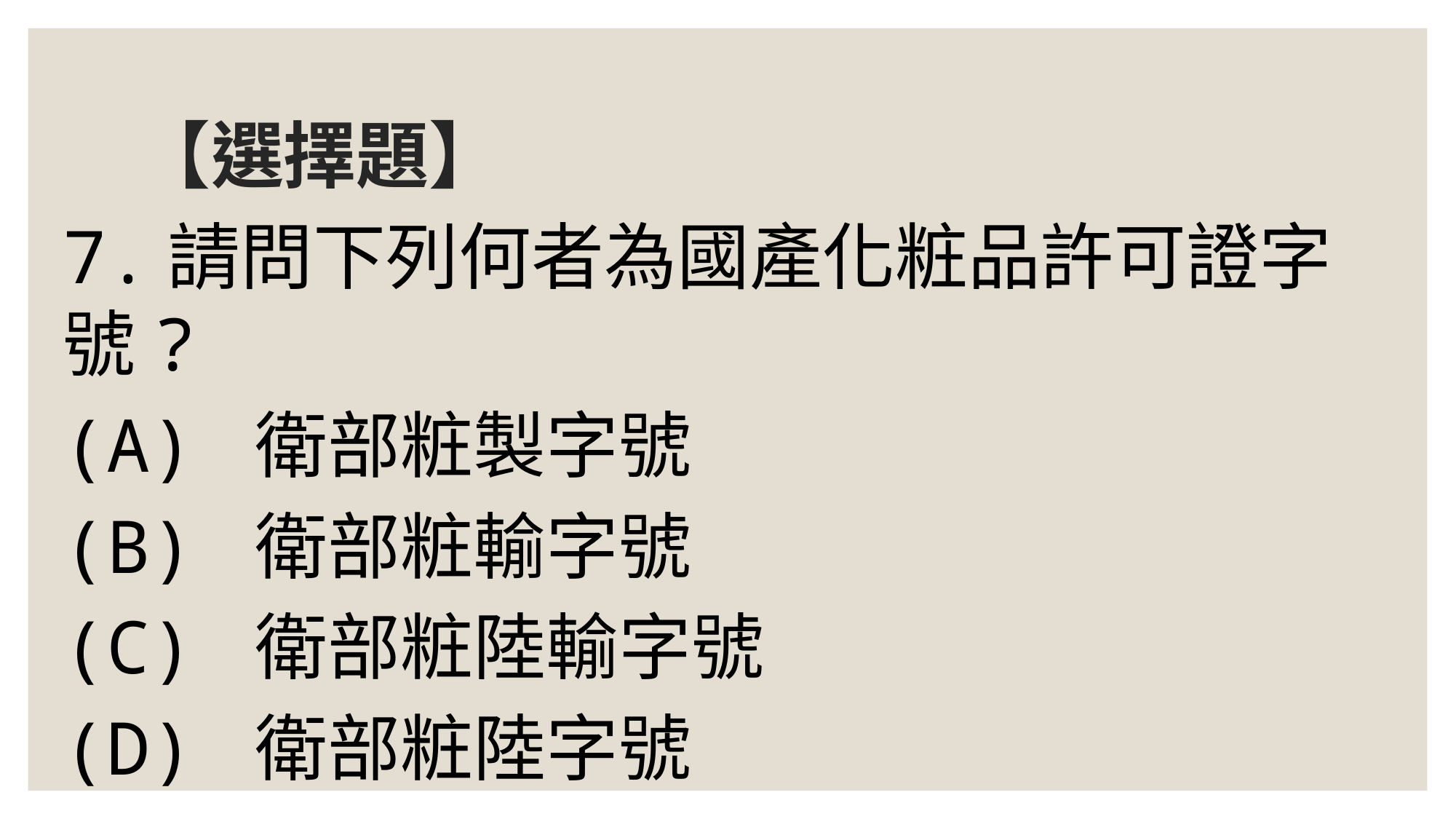

# 【選擇題】
7.請問下列何者為國產化粧品許可證字號?
(A) 衛部粧製字號
(B) 衛部粧輸字號
(C) 衛部粧陸輸字號
(D) 衛部粧陸字號